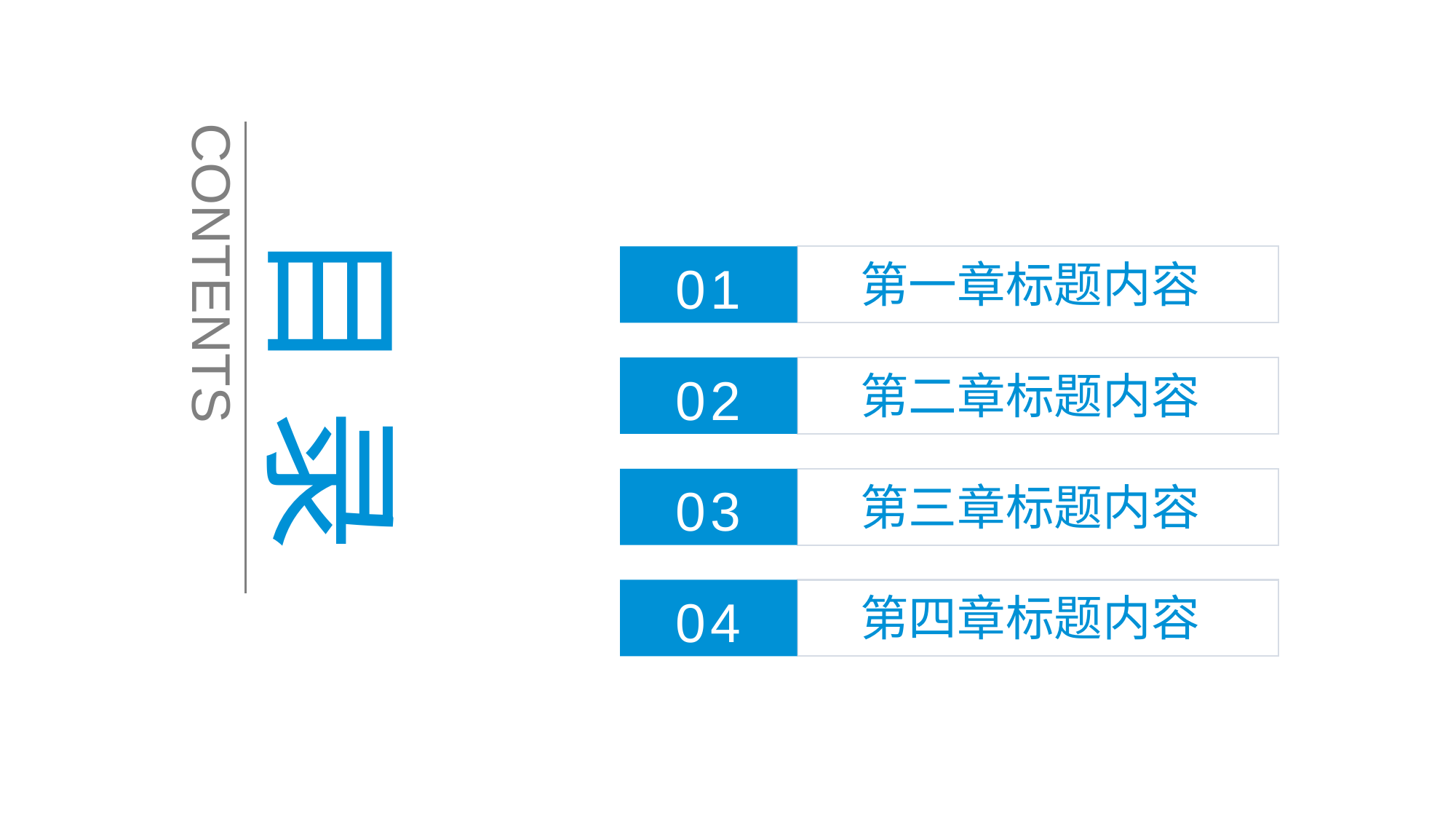

CONTENTS
目 录
01

第一章标题内容
02

第二章标题内容
03

第三章标题内容
04

第四章标题内容